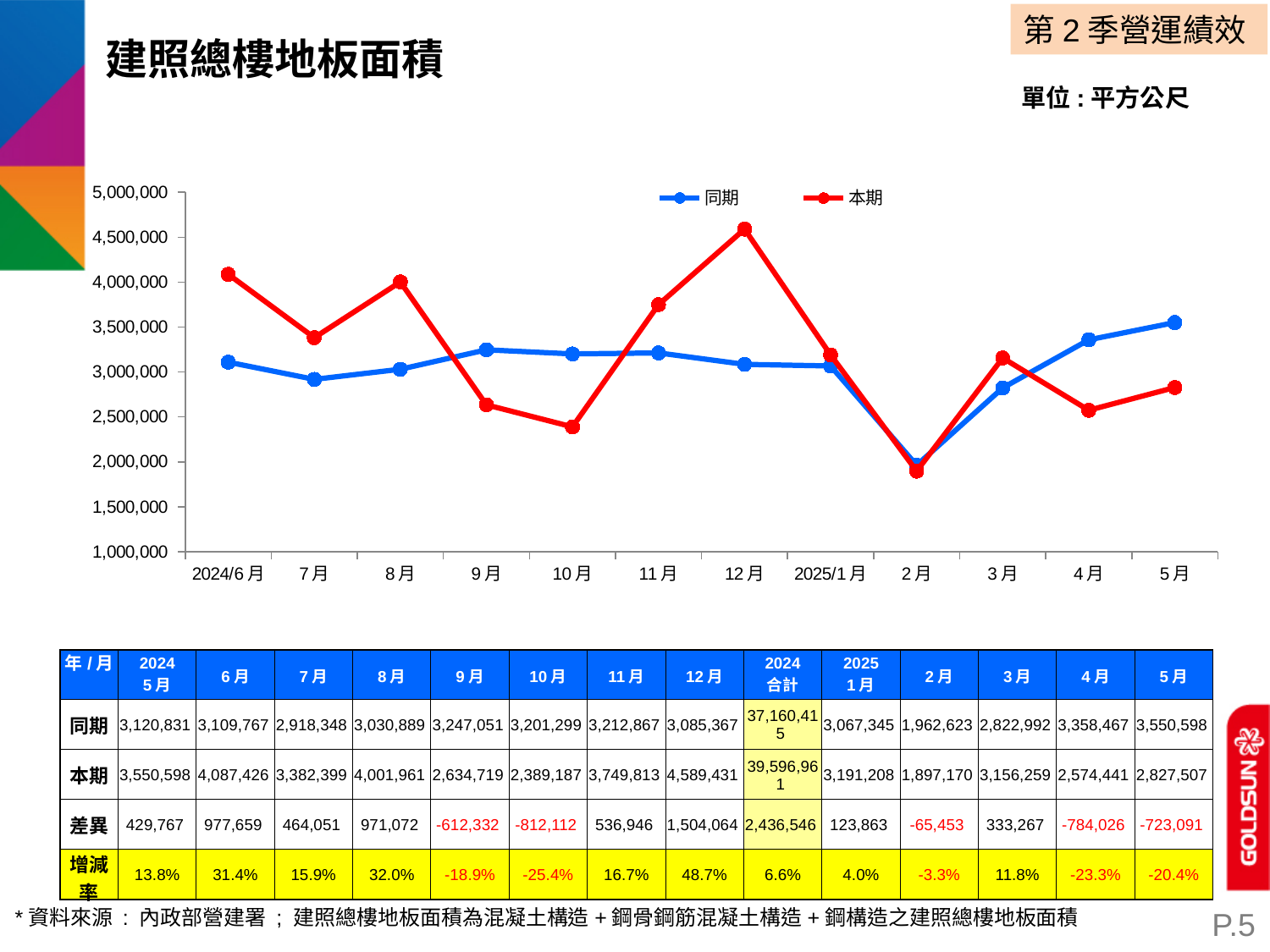

# 建照總樓地板面積
第2季營運績效
單位:平方公尺

[unsupported chart]

| 年/月 | 2024 5月 | 6月 | 7月 | 8月 | 9月 | 10月 | 11月 | 12月 | 2024 合計 | 2025 1月 | 2月 | 3月 | 4月 | 5月 |
| --- | --- | --- | --- | --- | --- | --- | --- | --- | --- | --- | --- | --- | --- | --- |
| 同期 | 3,120,831 | 3,109,767 | 2,918,348 | 3,030,889 | 3,247,051 | 3,201,299 | 3,212,867 | 3,085,367 | 37,160,415 | 3,067,345 | 1,962,623 | 2,822,992 | 3,358,467 | 3,550,598 |
| 本期 | 3,550,598 | 4,087,426 | 3,382,399 | 4,001,961 | 2,634,719 | 2,389,187 | 3,749,813 | 4,589,431 | 39,596,961 | 3,191,208 | 1,897,170 | 3,156,259 | 2,574,441 | 2,827,507 |
| 差異 | 429,767 | 977,659 | 464,051 | 971,072 | -612,332 | -812,112 | 536,946 | 1,504,064 | 2,436,546 | 123,863 | -65,453 | 333,267 | -784,026 | -723,091 |
| 增減率 | 13.8% | 31.4% | 15.9% | 32.0% | -18.9% | -25.4% | 16.7% | 48.7% | 6.6% | 4.0% | -3.3% | 11.8% | -23.3% | -20.4% |
*資料來源 : 內政部營建署 ; 建照總樓地板面積為混凝土構造+鋼骨鋼筋混凝土構造+鋼構造之建照總樓地板面積
P.5